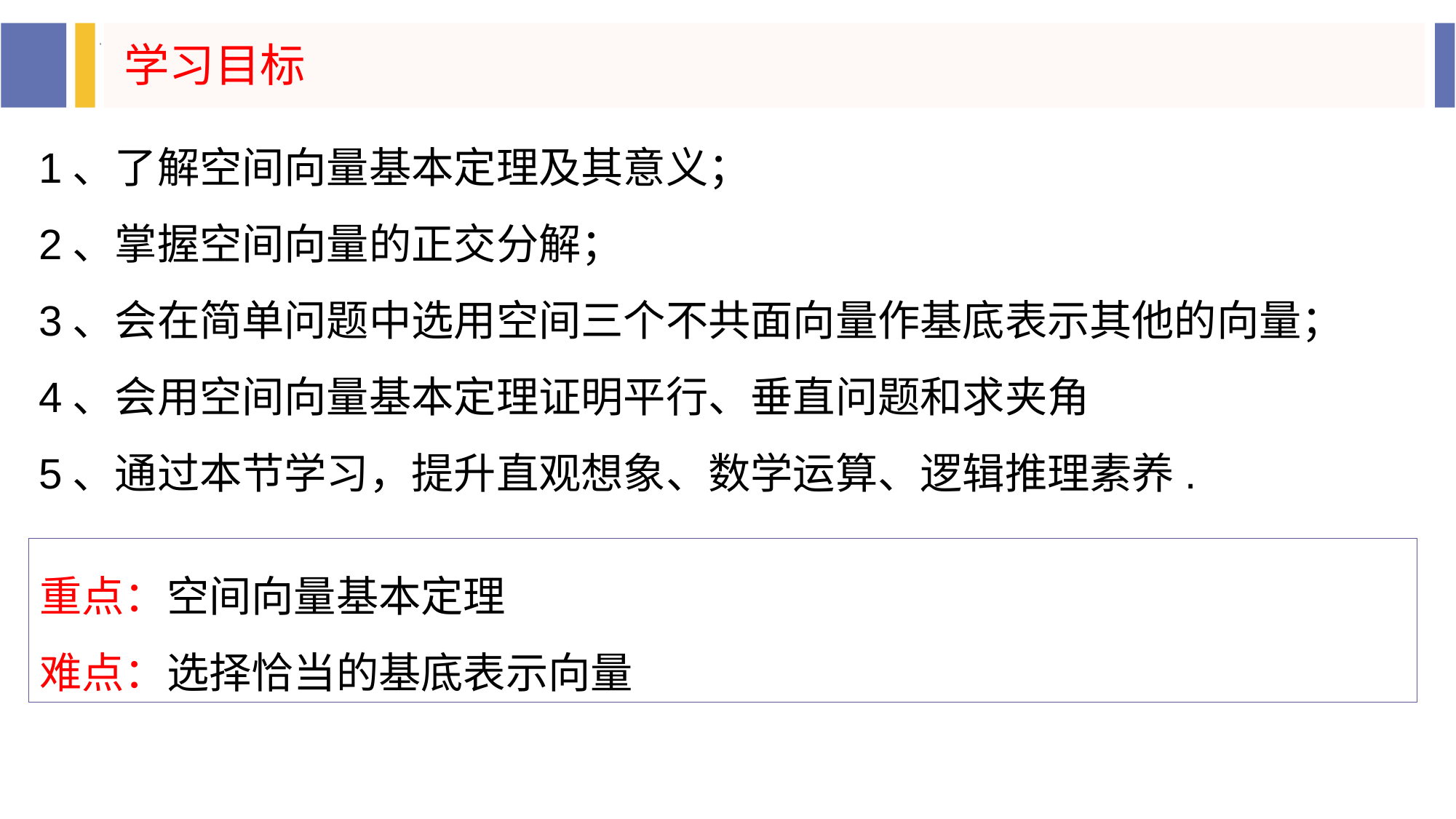

1、了解空间向量基本定理及其意义；
2、掌握空间向量的正交分解；
3、会在简单问题中选用空间三个不共面向量作基底表示其他的向量；
4、会用空间向量基本定理证明平行、垂直问题和求夹角
5、通过本节学习，提升直观想象、数学运算、逻辑推理素养.
重点：空间向量基本定理
难点：选择恰当的基底表示向量